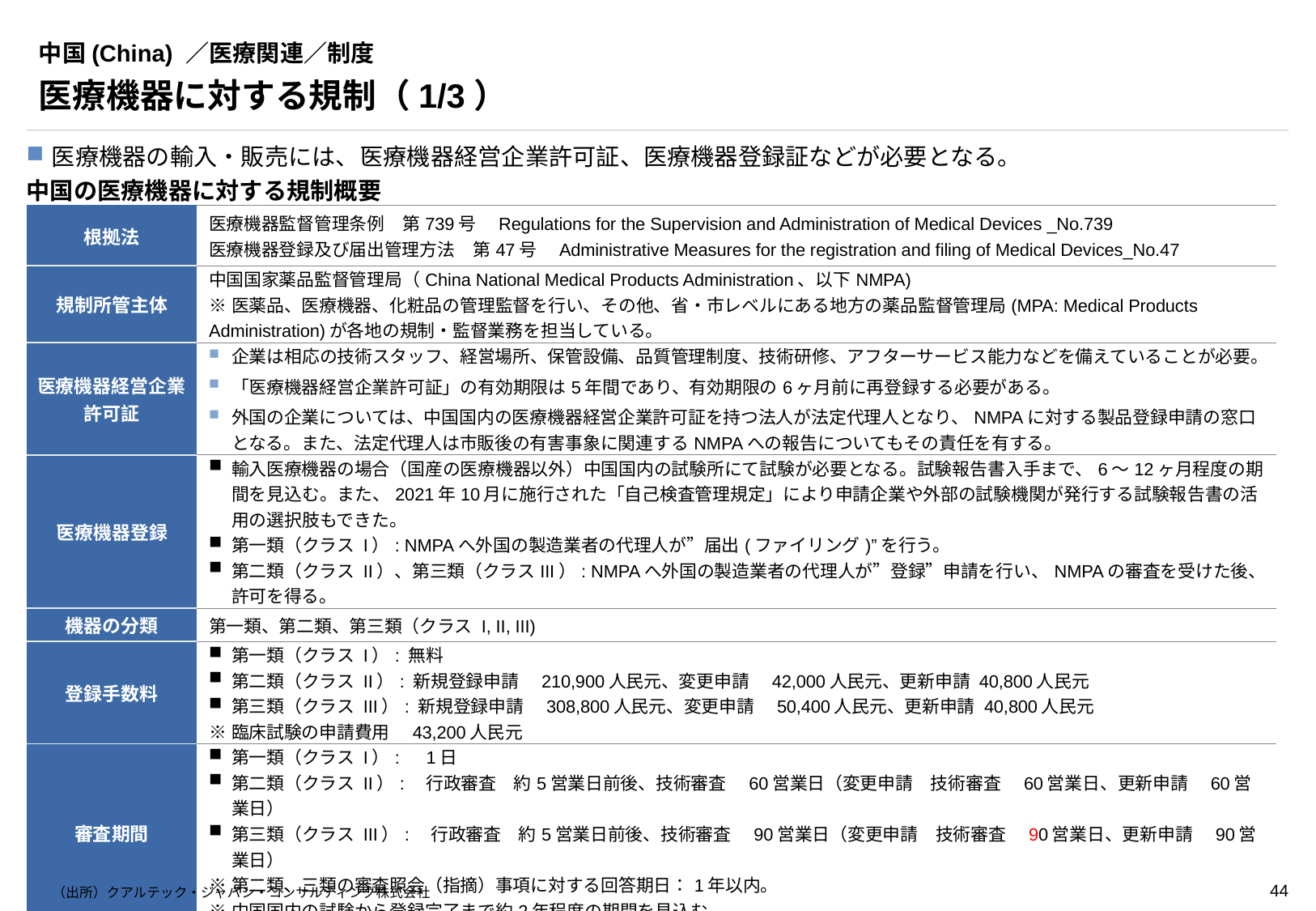

# 中国(China) ／医療関連／制度
医療機器に対する規制（1/3）
医療機器の輸入・販売には、医療機器経営企業許可証、医療機器登録証などが必要となる。
中国の医療機器に対する規制概要
| 根拠法 | 医療機器監督管理条例　第739号　Regulations for the Supervision and Administration of Medical Devices \_No.739 医療機器登録及び届出管理方法　第47号　Administrative Measures for the registration and filing of Medical Devices\_No.47 |
| --- | --- |
| 規制所管主体 | 中国国家薬品監督管理局（China National Medical Products Administration、以下NMPA) ※医薬品、医療機器、化粧品の管理監督を行い、その他、省・市レベルにある地方の薬品監督管理局(MPA: Medical Products Administration)が各地の規制・監督業務を担当している。 |
| 医療機器経営企業 許可証 | 企業は相応の技術スタッフ、経営場所、保管設備、品質管理制度、技術研修、アフターサービス能力などを備えていることが必要。 「医療機器経営企業許可証」の有効期限は5年間であり、有効期限の6ヶ月前に再登録する必要がある。 外国の企業については、中国国内の医療機器経営企業許可証を持つ法人が法定代理人となり、NMPAに対する製品登録申請の窓口となる。また、法定代理人は市販後の有害事象に関連するNMPAへの報告についてもその責任を有する。 |
| 医療機器登録 | 輸入医療機器の場合（国産の医療機器以外）中国国内の試験所にて試験が必要となる。試験報告書入手まで、6〜12ヶ月程度の期間を見込む。また、2021年10月に施行された「自己検査管理規定」により申請企業や外部の試験機関が発行する試験報告書の活用の選択肢もできた。 第一類（クラス I）: NMPAへ外国の製造業者の代理人が”届出(ファイリング)”を行う。 第二類（クラス II）、第三類（クラスIII）: NMPAへ外国の製造業者の代理人が”登録”申請を行い、NMPAの審査を受けた後、許可を得る。 |
| 機器の分類 | 第一類、第二類、第三類（クラス I, II, III) |
| 登録手数料 | 第一類（クラス I）: 無料 第二類（クラス II）: 新規登録申請　210,900人民元、変更申請　42,000人民元、更新申請 40,800人民元 第三類（クラス III）: 新規登録申請　308,800人民元、変更申請　50,400人民元、更新申請 40,800人民元 ※臨床試験の申請費用　43,200人民元 |
| 審査期間 | 第一類（クラス I）:　1日 第二類（クラス II）:　行政審査　約5営業日前後、技術審査　60営業日（変更申請　技術審査　60営業日、更新申請　60営業日） 第三類（クラス III）:　行政審査　約5営業日前後、技術審査　90営業日（変更申請　技術審査　90営業日、更新申請　90営業日）　　　 ※第二類、三類の審査照会（指摘）事項に対する回答期日：1年以内。 ※中国国内の試験から登録完了まで約2年程度の期間を見込む。 |
| 有効期限 | 5年 更新申請は登録証の失効日から逆算し６ヶ月前までに申請を完了すること。 |
| GDPの要求 | 有り。Provisions for Supervision and Administration of Medical Device Distribution (Decree No.54) |
| 未登録医療機器の輸入に関する規制 | 無し。 |
（出所）クアルテック・ジャパン・コンサルティング株式会社